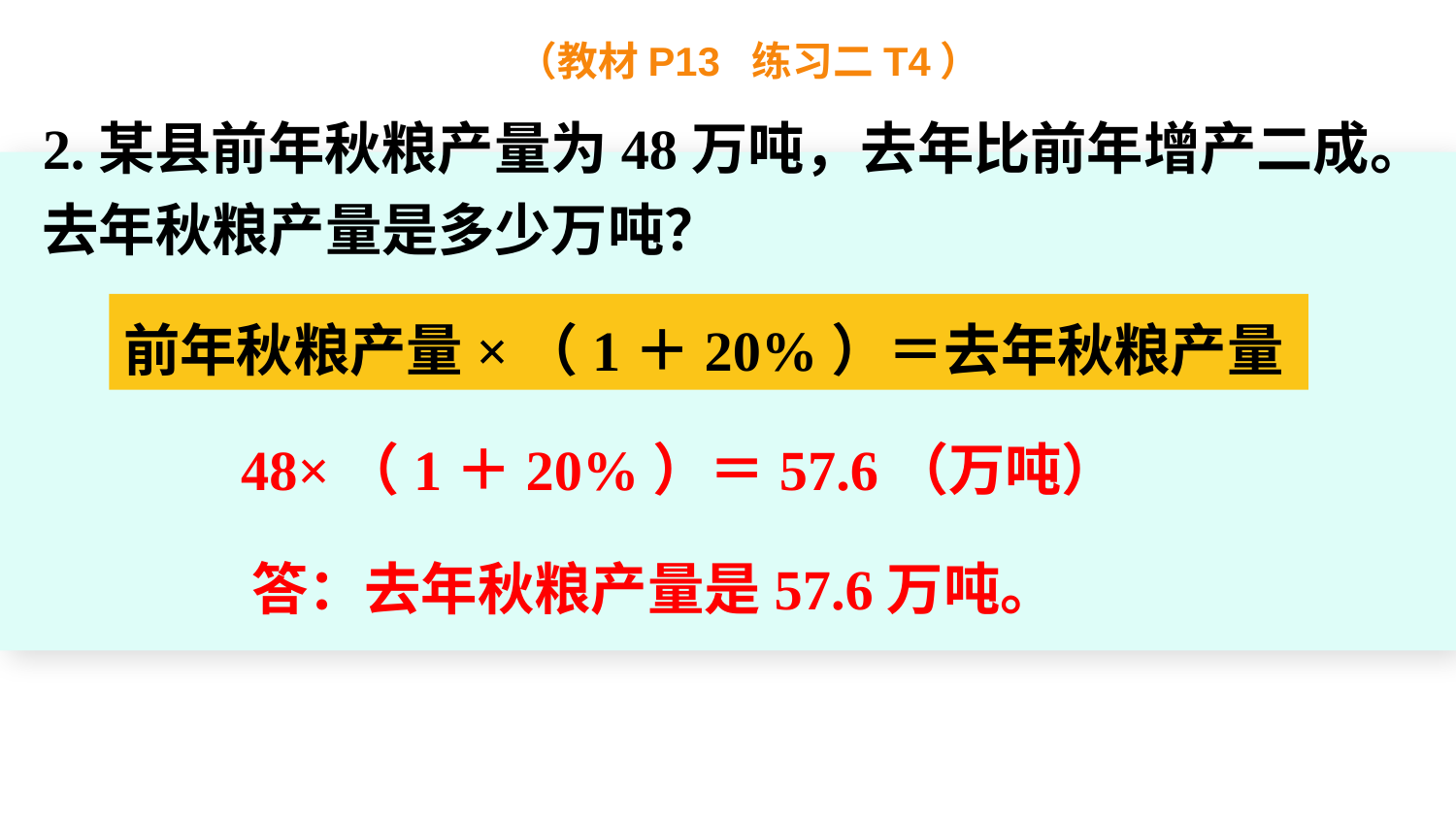

（教材P13  练习二T4）
2.某县前年秋粮产量为48万吨，去年比前年增产二成。
去年秋粮产量是多少万吨？
前年秋粮产量×（1＋20%）＝去年秋粮产量
48×（1＋20%）＝57.6（万吨）
答：去年秋粮产量是57.6万吨。